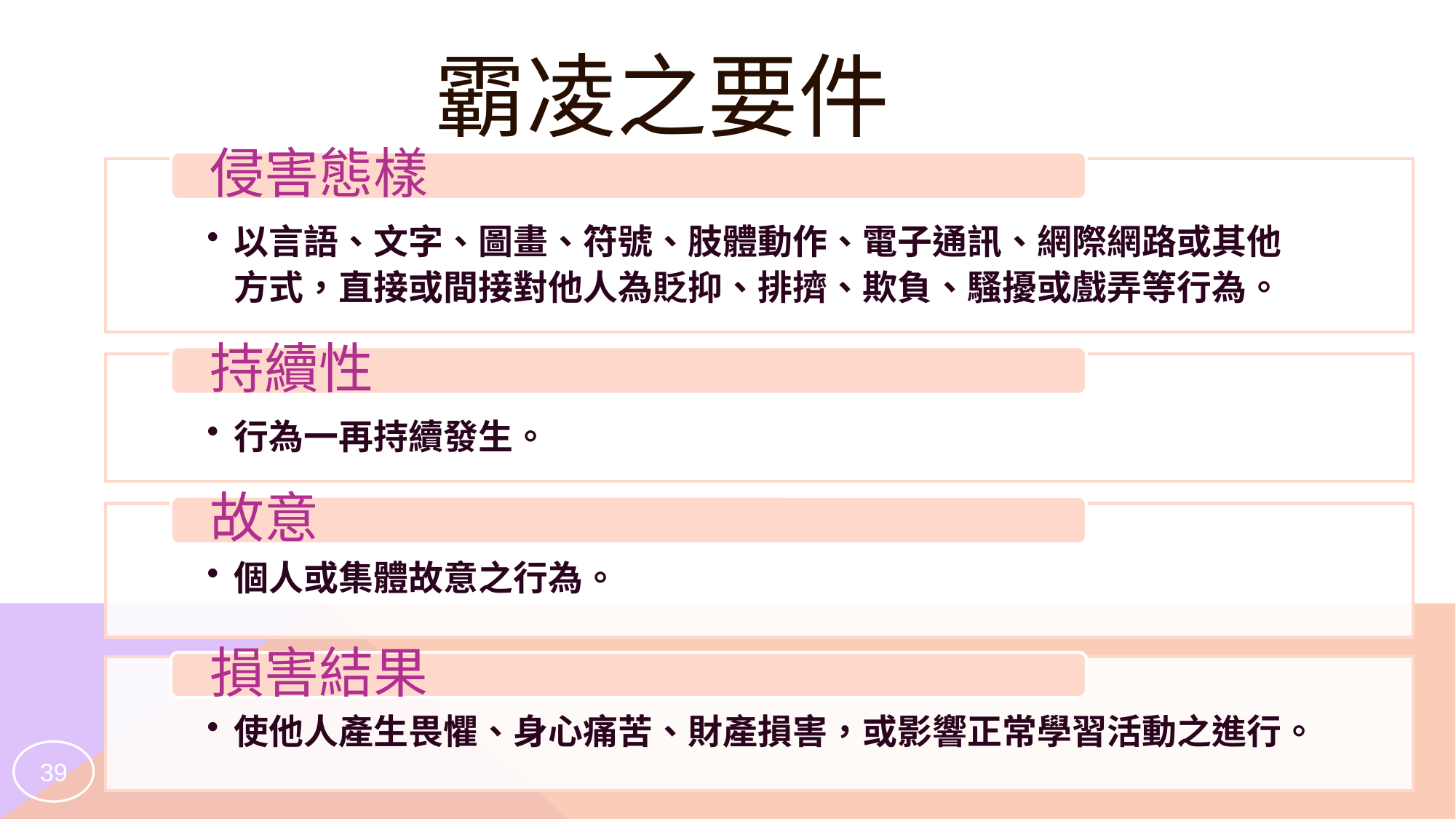

# 霸凌之要件
以言語、文字、圖畫、符號、肢體動作、電子通訊、網際網路或其他方式，直接或間接對他人為貶抑、排擠、欺負、騷擾或戲弄等行為。
侵害態樣
行為一再持續發生。
持續性
個人或集體故意之行為。
故意
使他人產生畏懼、身心痛苦、財產損害，或影響正常學習活動之進行。
損害結果
39